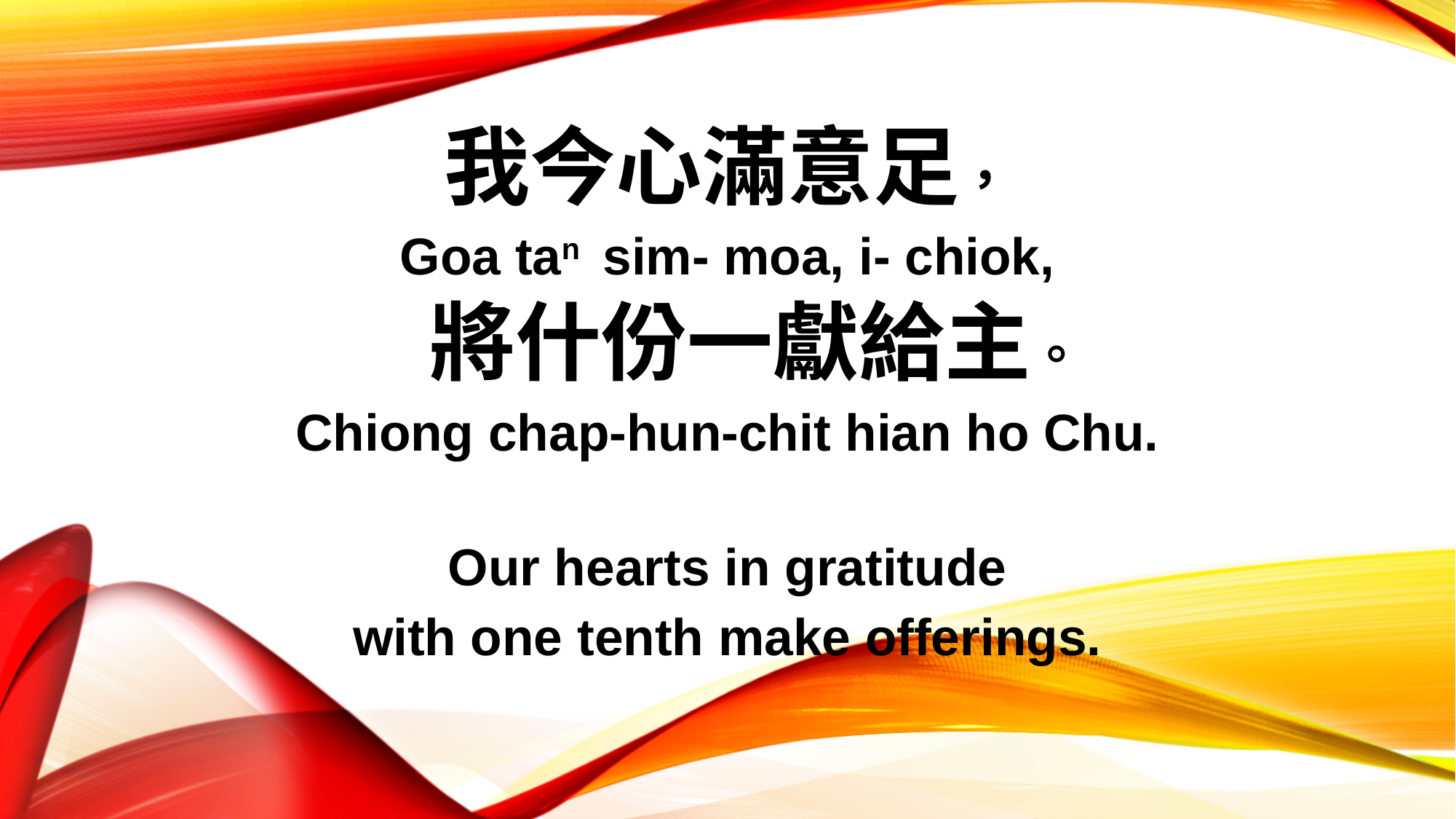

我今心滿意足，
Goa tan  sim- moa, i- chiok,
  將什份一獻給主。
Chiong chap-hun-chit hian ho Chu.

Our hearts in gratitude
with one tenth make offerings.